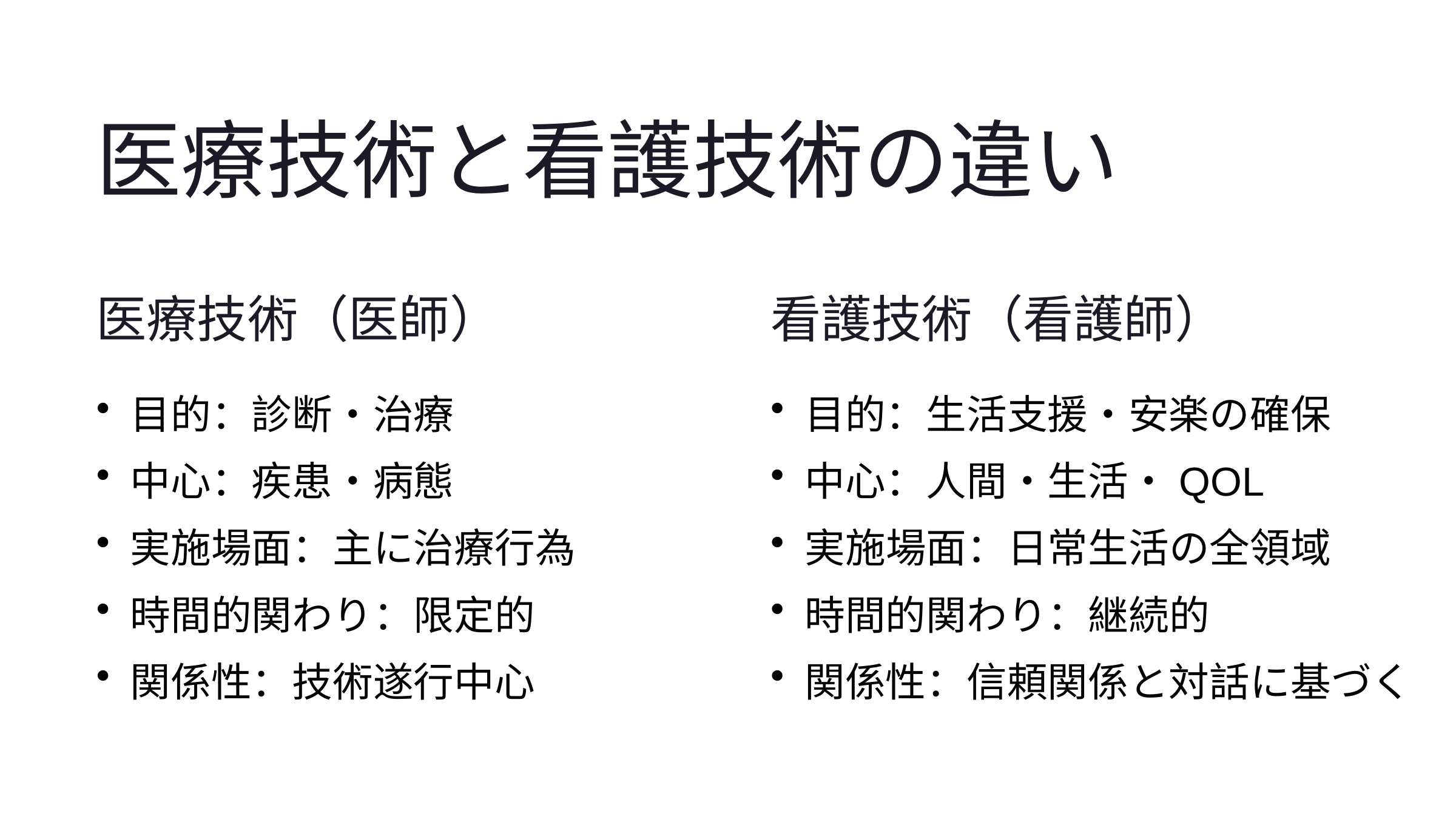

医療技術と看護技術の違い
医療技術（医師）
看護技術（看護師）
目的：診断・治療
目的：生活支援・安楽の確保
中心：疾患・病態
中心：人間・生活・QOL
実施場面：主に治療行為
実施場面：日常生活の全領域
時間的関わり：限定的
時間的関わり：継続的
関係性：技術遂行中心
関係性：信頼関係と対話に基づく